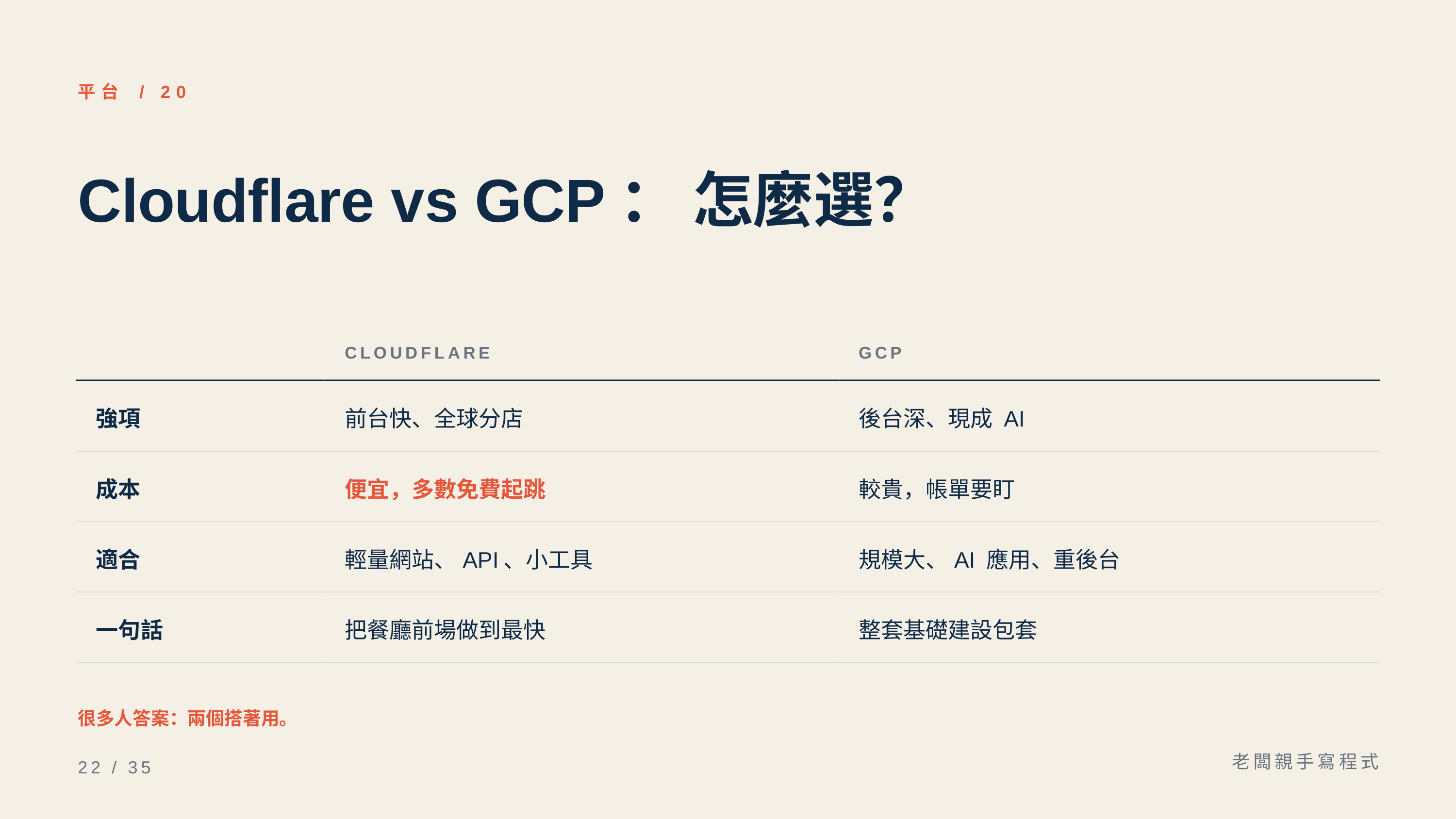

平台 / 20
Cloudflare vs GCP： 怎麼選？
CLOUDFLARE
GCP

強項
前台快、全球分店
後台深、現成 AI

成本
便宜，多數免費起跳
較貴，帳單要盯

適合
輕量網站、API、小工具
規模大、AI 應用、重後台

一句話
把餐廳前場做到最快
整套基礎建設包套

很多人答案：兩個搭著用。
老闆親手寫程式
22 / 35